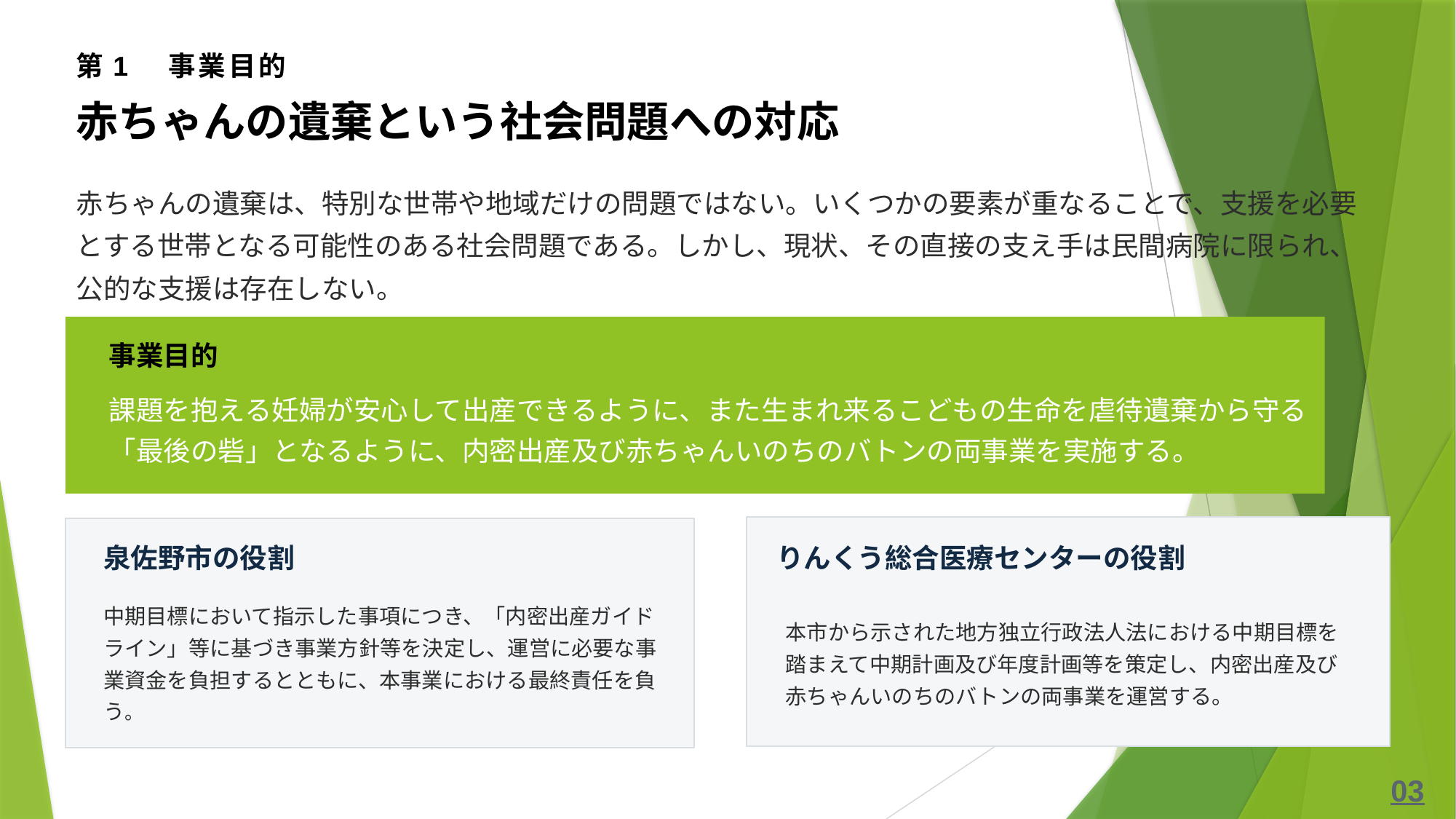

第1　事業目的
赤ちゃんの遺棄という社会問題への対応
赤ちゃんの遺棄は、特別な世帯や地域だけの問題ではない。いくつかの要素が重なることで、支援を必要とする世帯となる可能性のある社会問題である。しかし、現状、その直接の支え手は民間病院に限られ、公的な支援は存在しない。

事業目的
課題を抱える妊婦が安心して出産できるように、また生まれ来るこどもの生命を虐待遺棄から守る「最後の砦」となるように、内密出産及び赤ちゃんいのちのバトンの両事業を実施する。

泉佐野市の役割
りんくう総合医療センターの役割
中期目標において指示した事項につき、「内密出産ガイドライン」等に基づき事業方針等を決定し、運営に必要な事業資金を負担するとともに、本事業における最終責任を負う。
本市から示された地方独立行政法人法における中期目標を踏まえて中期計画及び年度計画等を策定し、内密出産及び赤ちゃんいのちのバトンの両事業を運営する。
03